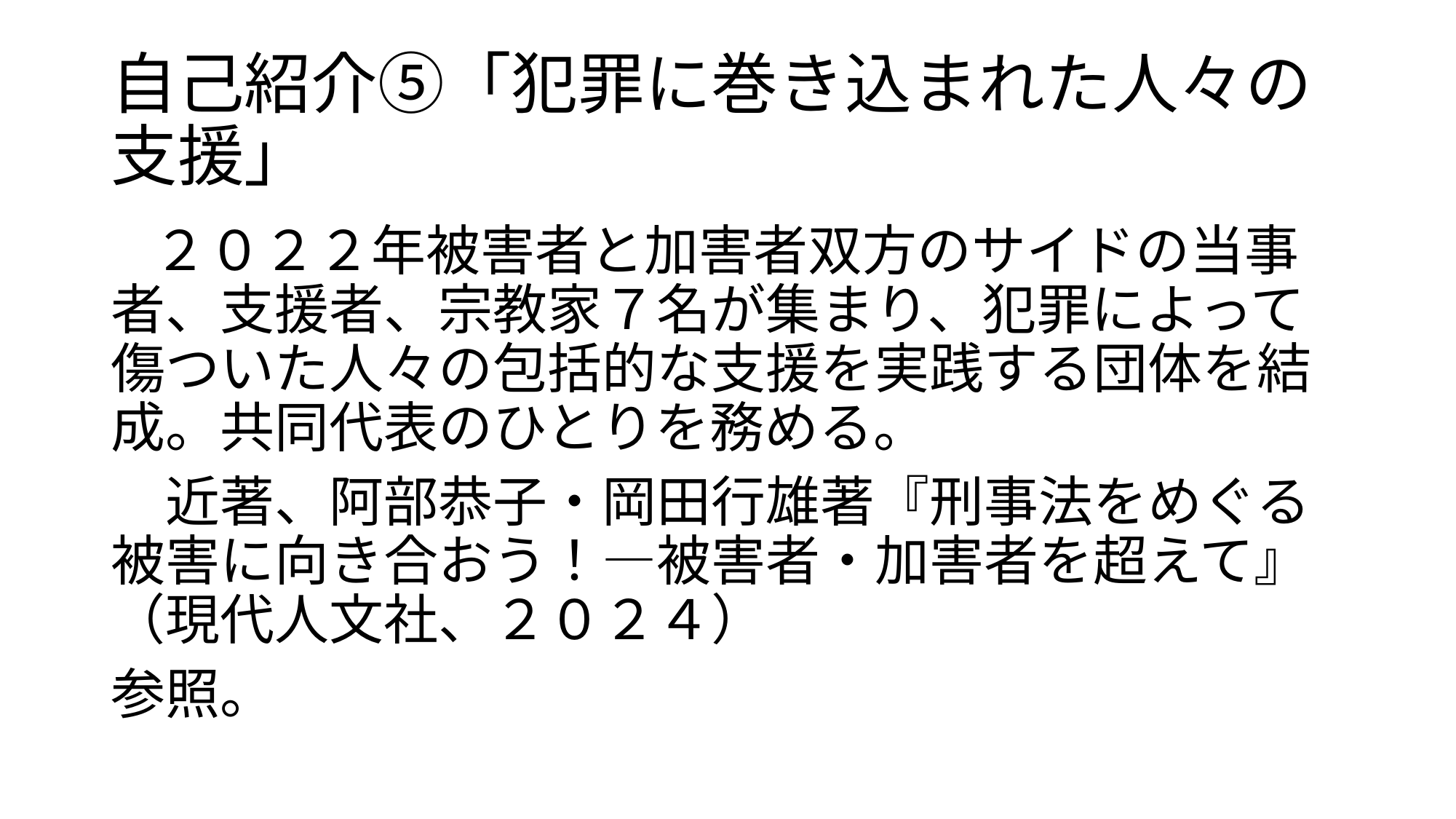

# 自己紹介⑤「犯罪に巻き込まれた人々の支援」
　２０２２年被害者と加害者双方のサイドの当事者、支援者、宗教家７名が集まり、犯罪によって傷ついた人々の包括的な支援を実践する団体を結成。共同代表のひとりを務める。
　近著、阿部恭子・岡田行雄著『刑事法をめぐる被害に向き合おう！―被害者・加害者を超えて』（現代人文社、２０２４）
参照。